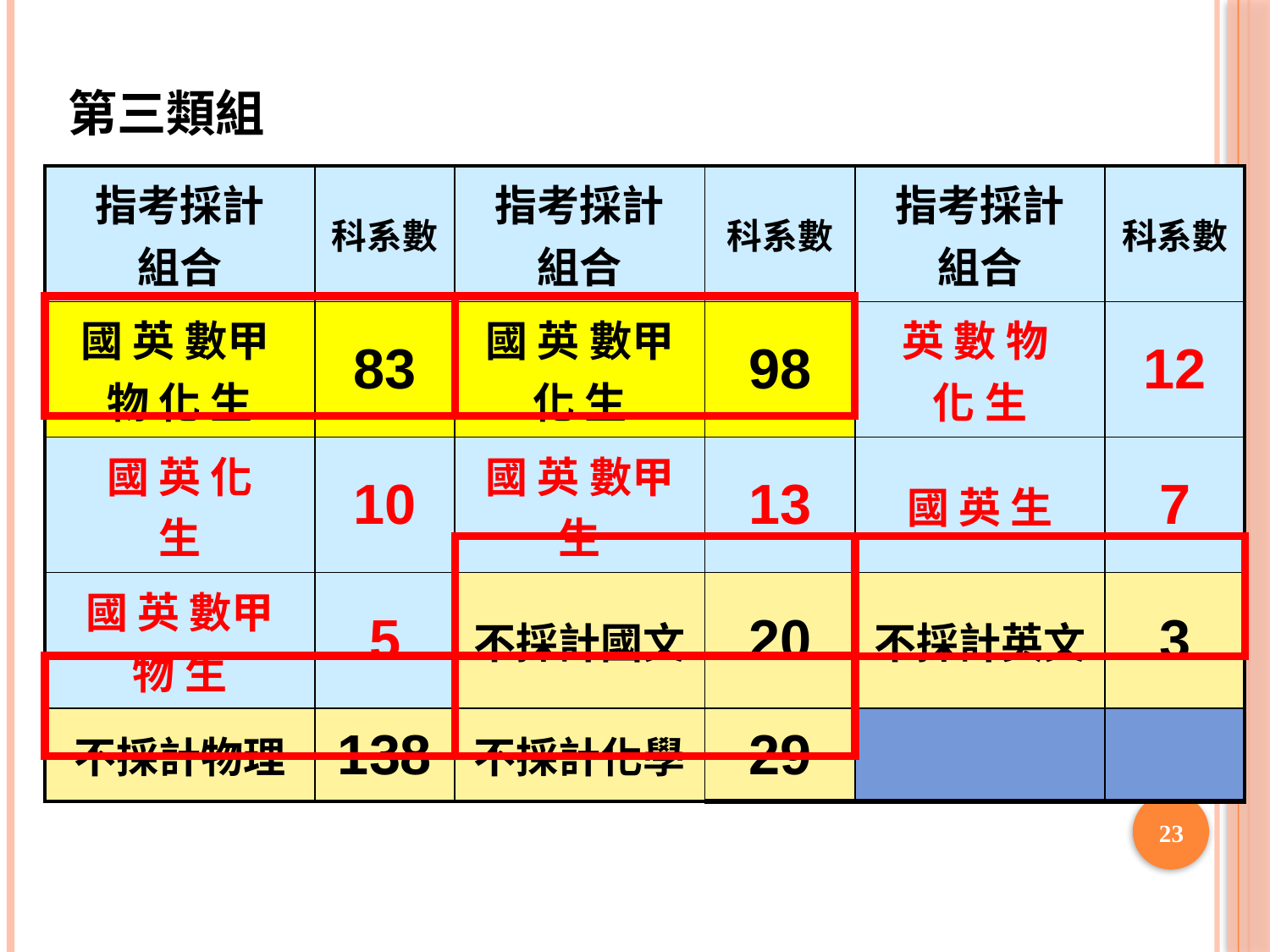

第三類組
| 指考採計 組合 | 科系數 | 指考採計 組合 | 科系數 | 指考採計 組合 | 科系數 |
| --- | --- | --- | --- | --- | --- |
| 國 英 數甲 物 化 生 | 83 | 國 英 數甲 化 生 | 98 | 英 數 物 化 生 | 12 |
| 國 英 化 生 | 10 | 國 英 數甲 生 | 13 | 國 英 生 | 7 |
| 國 英 數甲 物 生 | 5 | 不採計國文 | 20 | 不採計英文 | 3 |
| 不採計物理 | 138 | 不採計化學 | 29 |  |  |

23